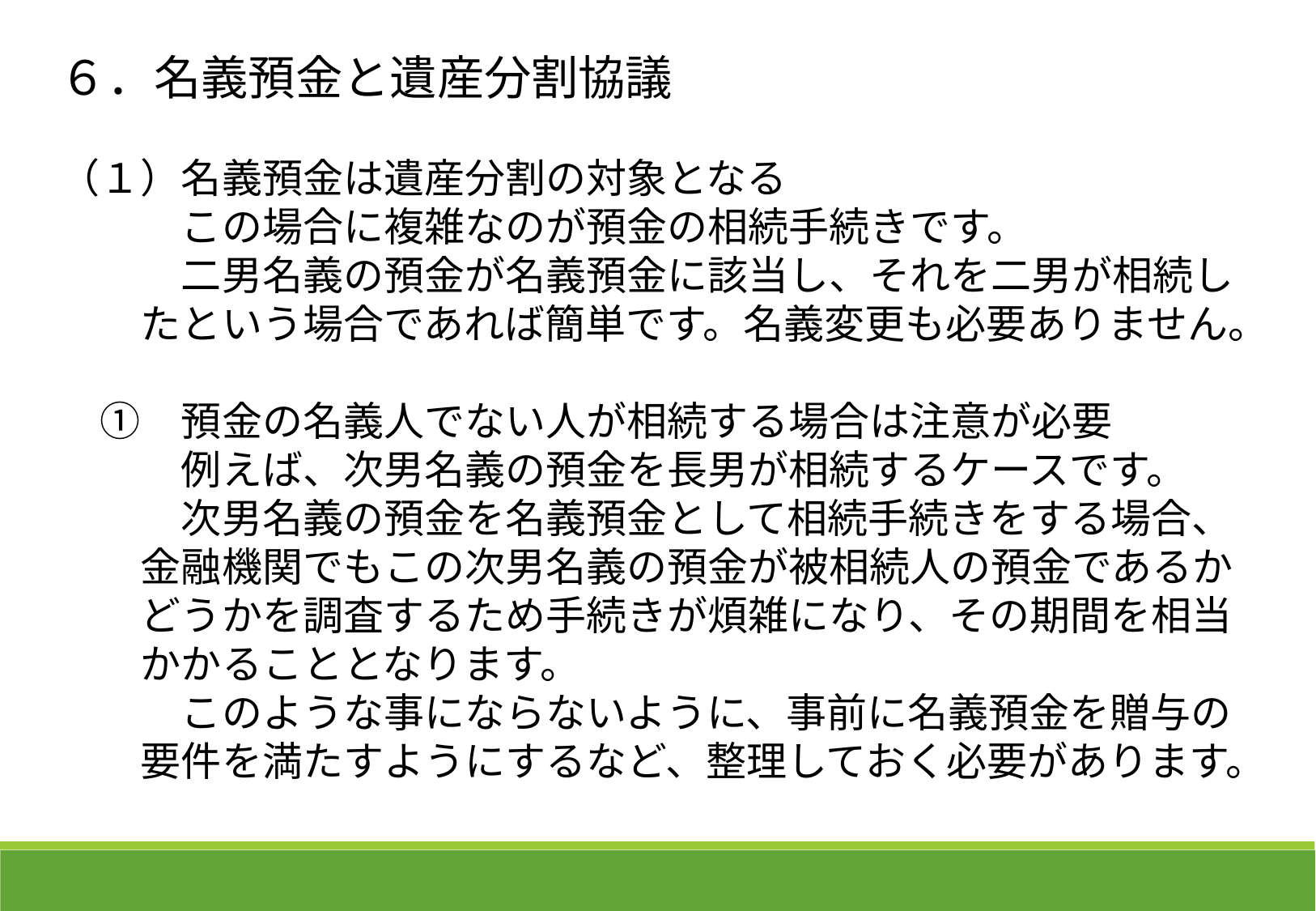

６．名義預金と遺産分割協議

（１）名義預金は遺産分割の対象となる
　　　この場合に複雑なのが預金の相続手続きです。
　　　二男名義の預金が名義預金に該当し、それを二男が相続し
　　たという場合であれば簡単です。名義変更も必要ありません。

　①　預金の名義人でない人が相続する場合は注意が必要
　　　例えば、次男名義の預金を長男が相続するケースです。
　　　次男名義の預金を名義預金として相続手続きをする場合、
　　金融機関でもこの次男名義の預金が被相続人の預金であるか
　　どうかを調査するため手続きが煩雑になり、その期間を相当
　　かかることとなります。
　　　このような事にならないように、事前に名義預金を贈与の
　　要件を満たすようにするなど、整理しておく必要があります。